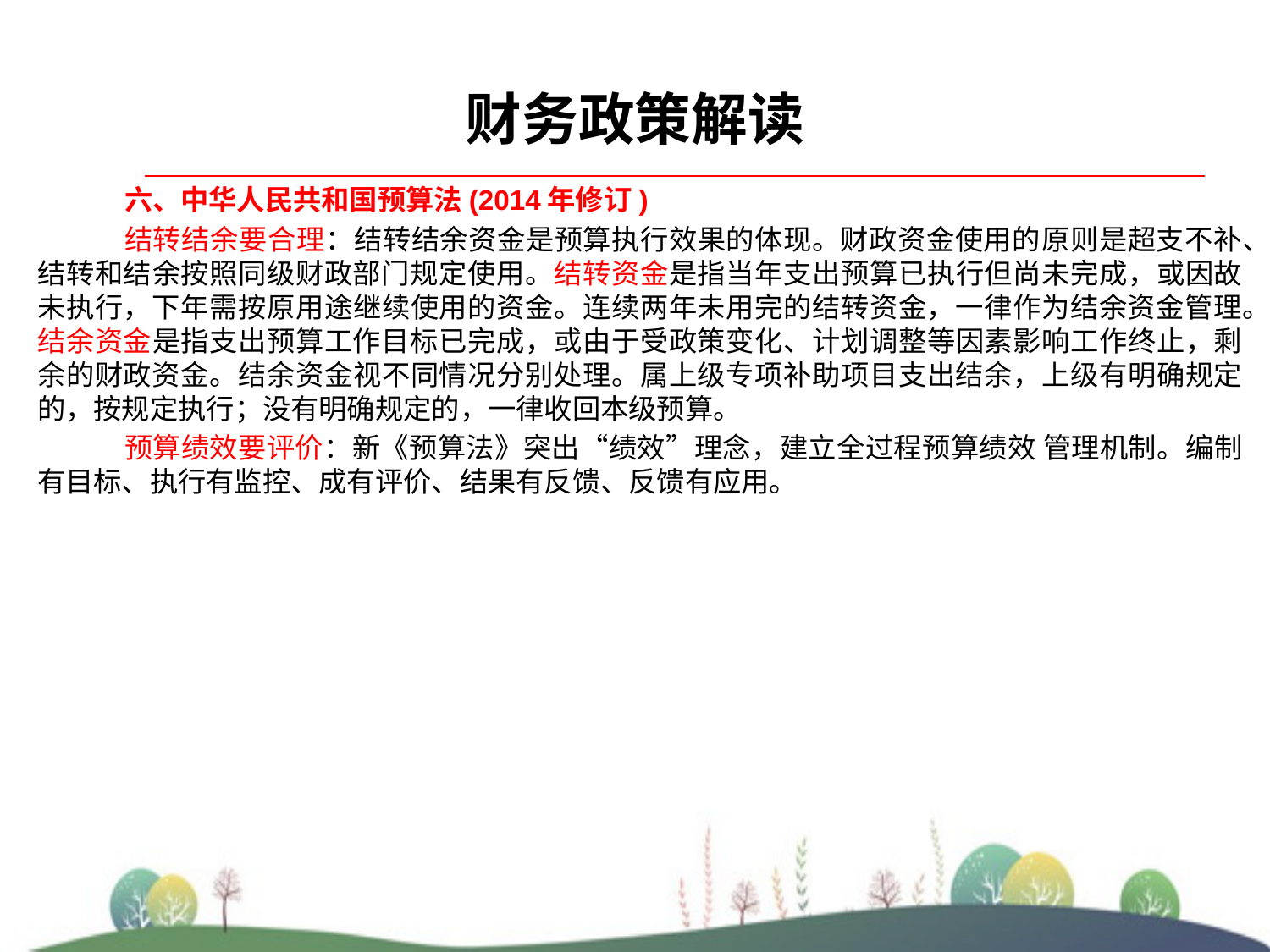

# 财务政策解读
六、中华人民共和国预算法(2014年修订)
结转结余要合理：结转结余资金是预算执行效果的体现。财政资金使用的原则是超支不补、结转和结余按照同级财政部门规定使用。结转资金是指当年支出预算已执行但尚未完成，或因故未执行，下年需按原用途继续使用的资金。连续两年未用完的结转资金，一律作为结余资金管理。结余资金是指支出预算工作目标已完成，或由于受政策变化、计划调整等因素影响工作终止，剩余的财政资金。结余资金视不同情况分别处理。属上级专项补助项目支出结余，上级有明确规定的，按规定执行；没有明确规定的，一律收回本级预算。
预算绩效要评价：新《预算法》突出“绩效”理念，建立全过程预算绩效 管理机制。编制有目标、执行有监控、成有评价、结果有反馈、反馈有应用。